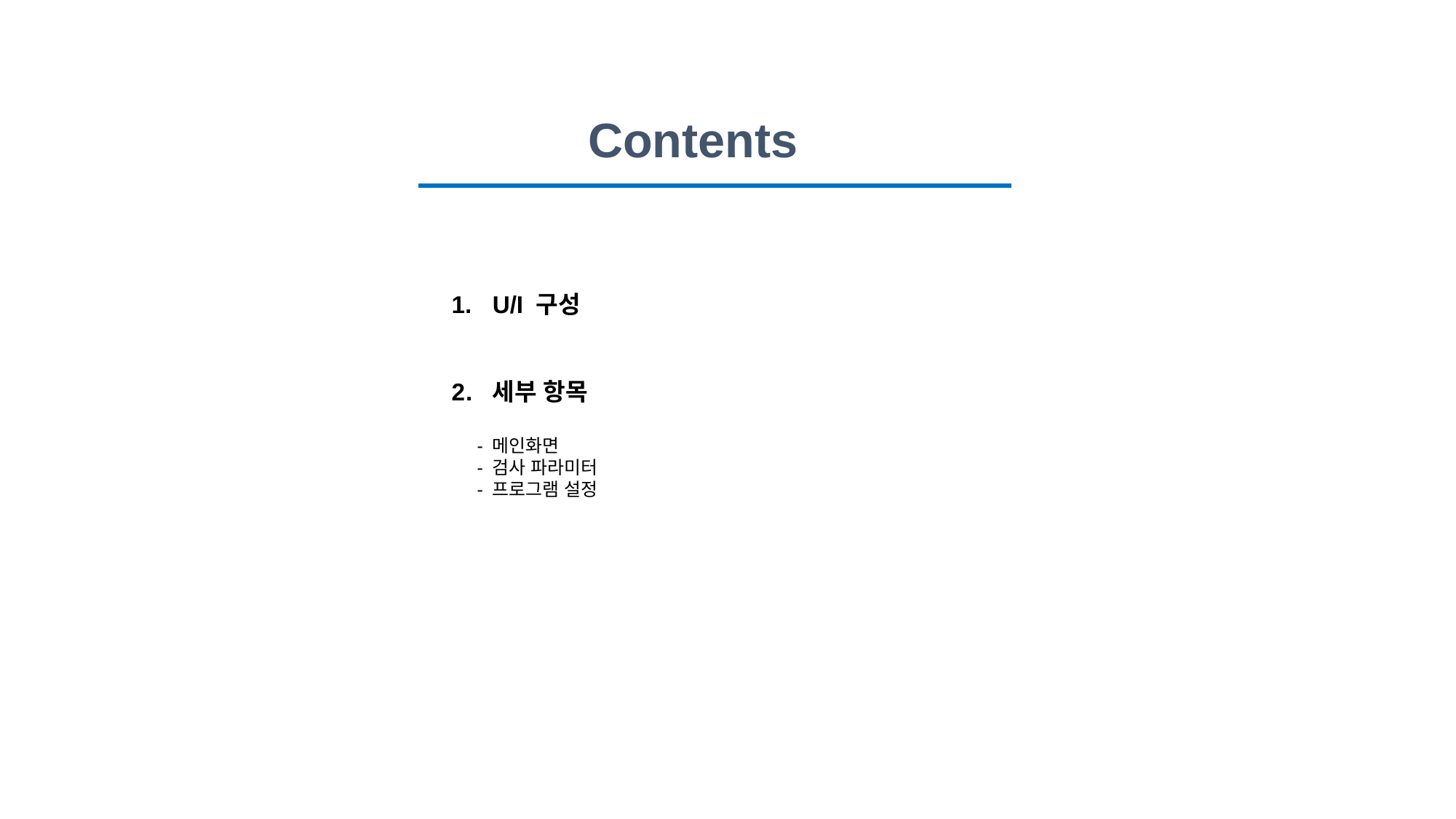

Contents
U/I 구성

세부 항목

     - 메인화면
     - 검사 파라미터
     - 프로그램 설정